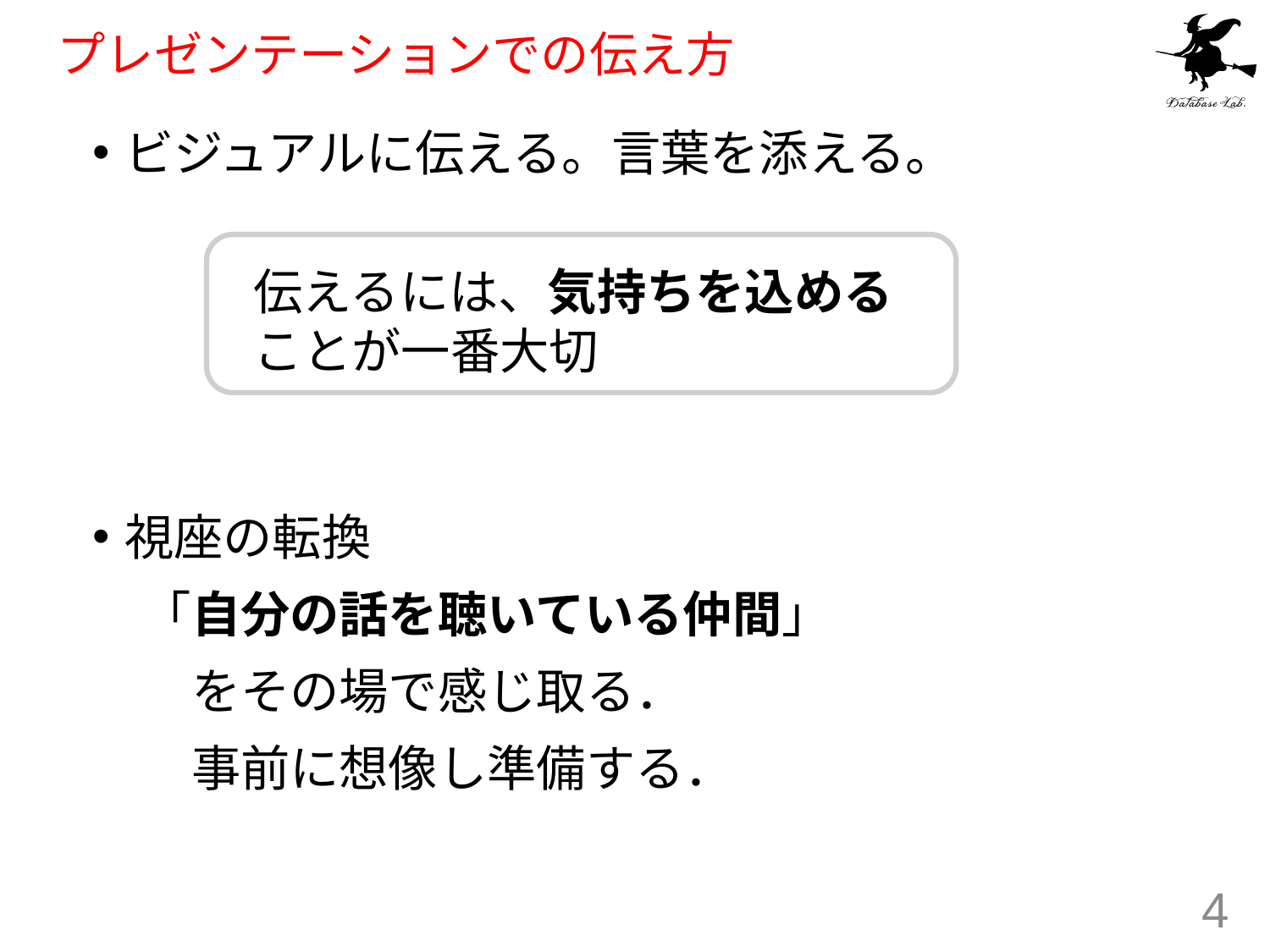

# プレゼンテーションでの伝え方
ビジュアルに伝える。言葉を添える。

視座の転換
　「自分の話を聴いている仲間」
　　をその場で感じ取る．
　　事前に想像し準備する．

伝えるには、気持ちを込めることが一番大切
4